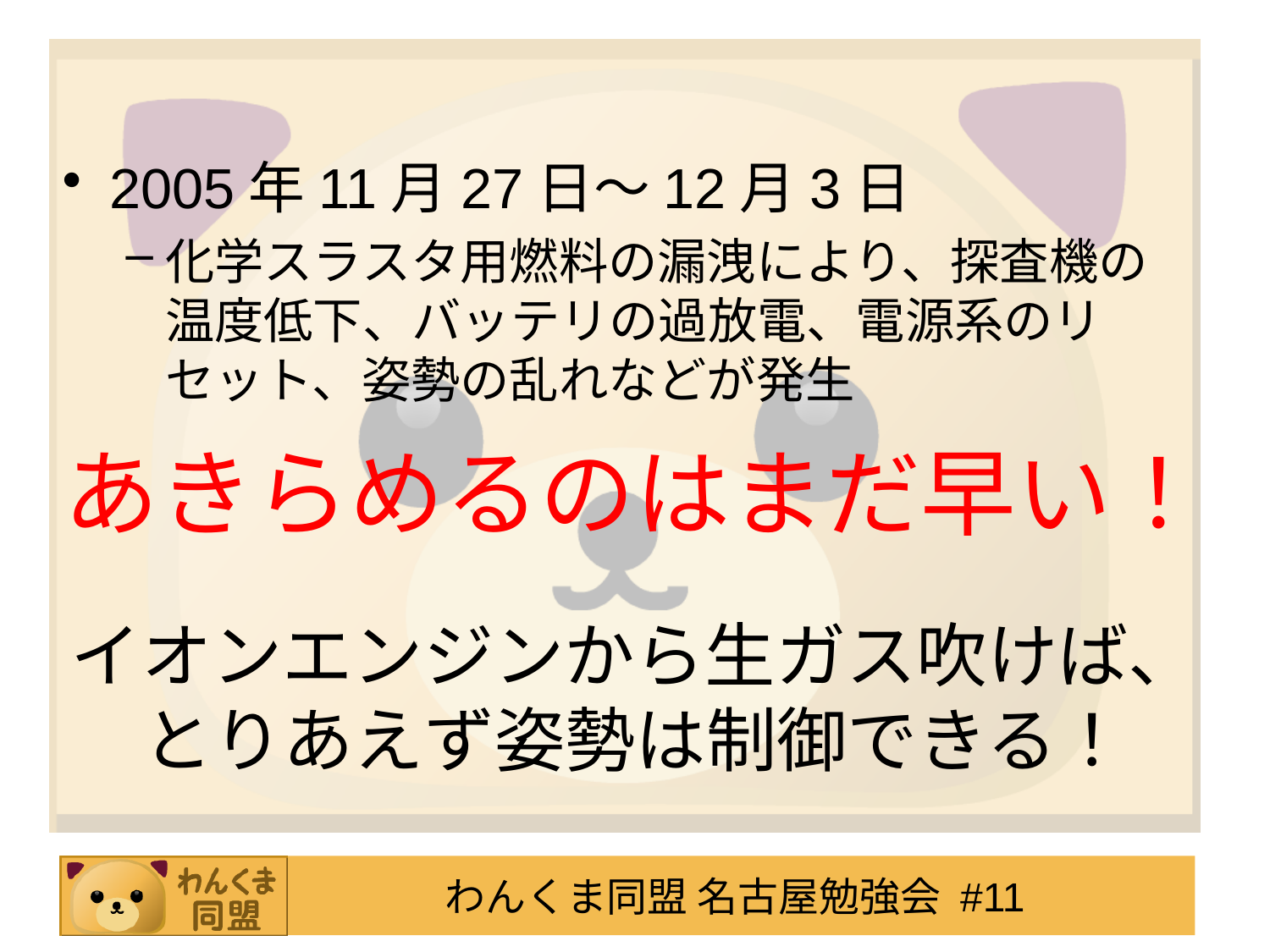

#
2005年11月27日～12月3日
化学スラスタ用燃料の漏洩により、探査機の温度低下、バッテリの過放電、電源系のリセット、姿勢の乱れなどが発生
あきらめるのはまだ早い！
イオンエンジンから生ガス吹けば、
とりあえず姿勢は制御できる！